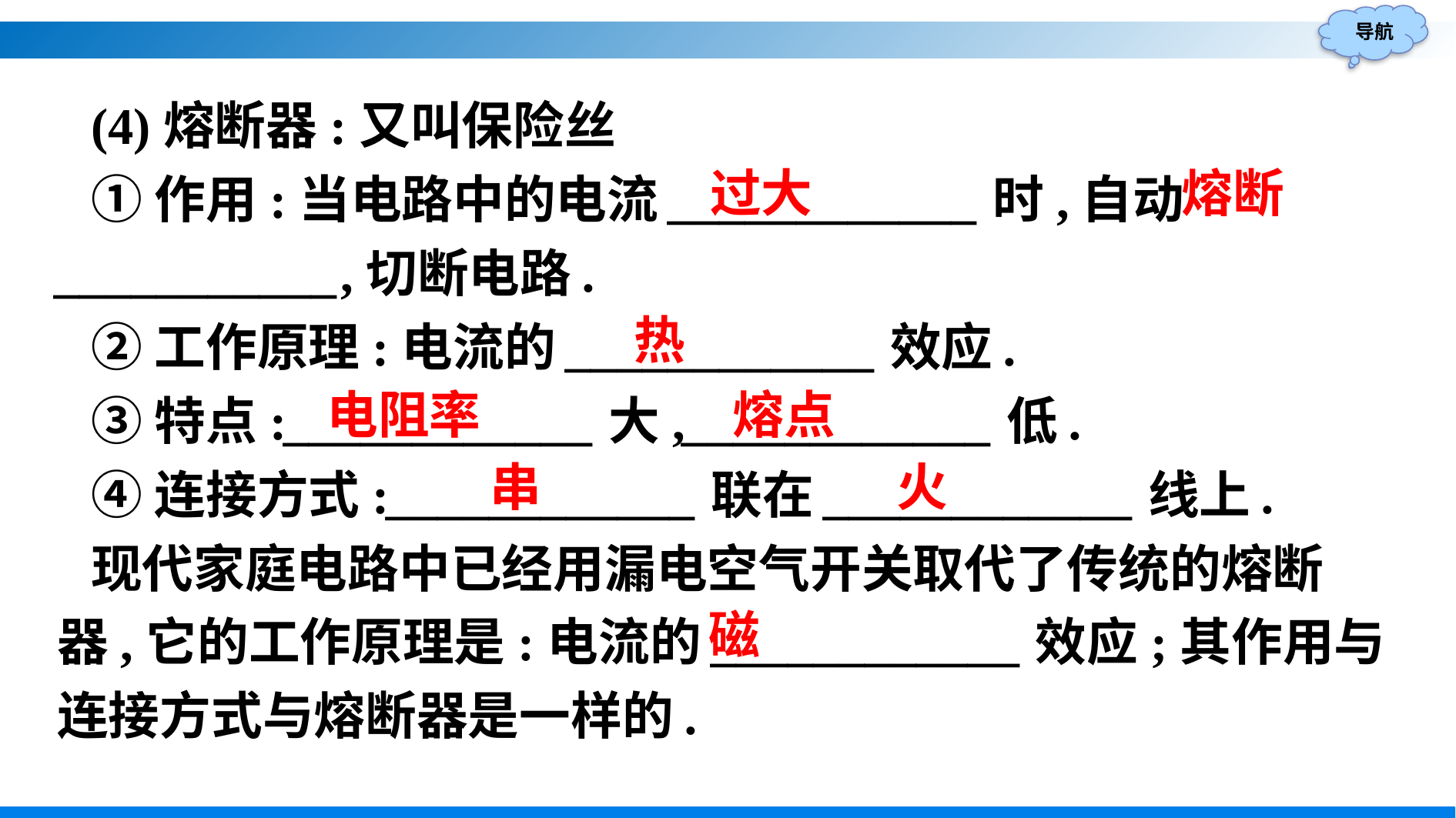

(4)熔断器:又叫保险丝
①作用:当电路中的电流____________时,自动___________,切断电路.
②工作原理:电流的____________效应.
③特点:____________大,____________低.
④连接方式:____________联在____________线上.
现代家庭电路中已经用漏电空气开关取代了传统的熔断器,它的工作原理是:电流的____________效应;其作用与连接方式与熔断器是一样的.
过大
熔断
热
电阻率
熔点
火
串
磁